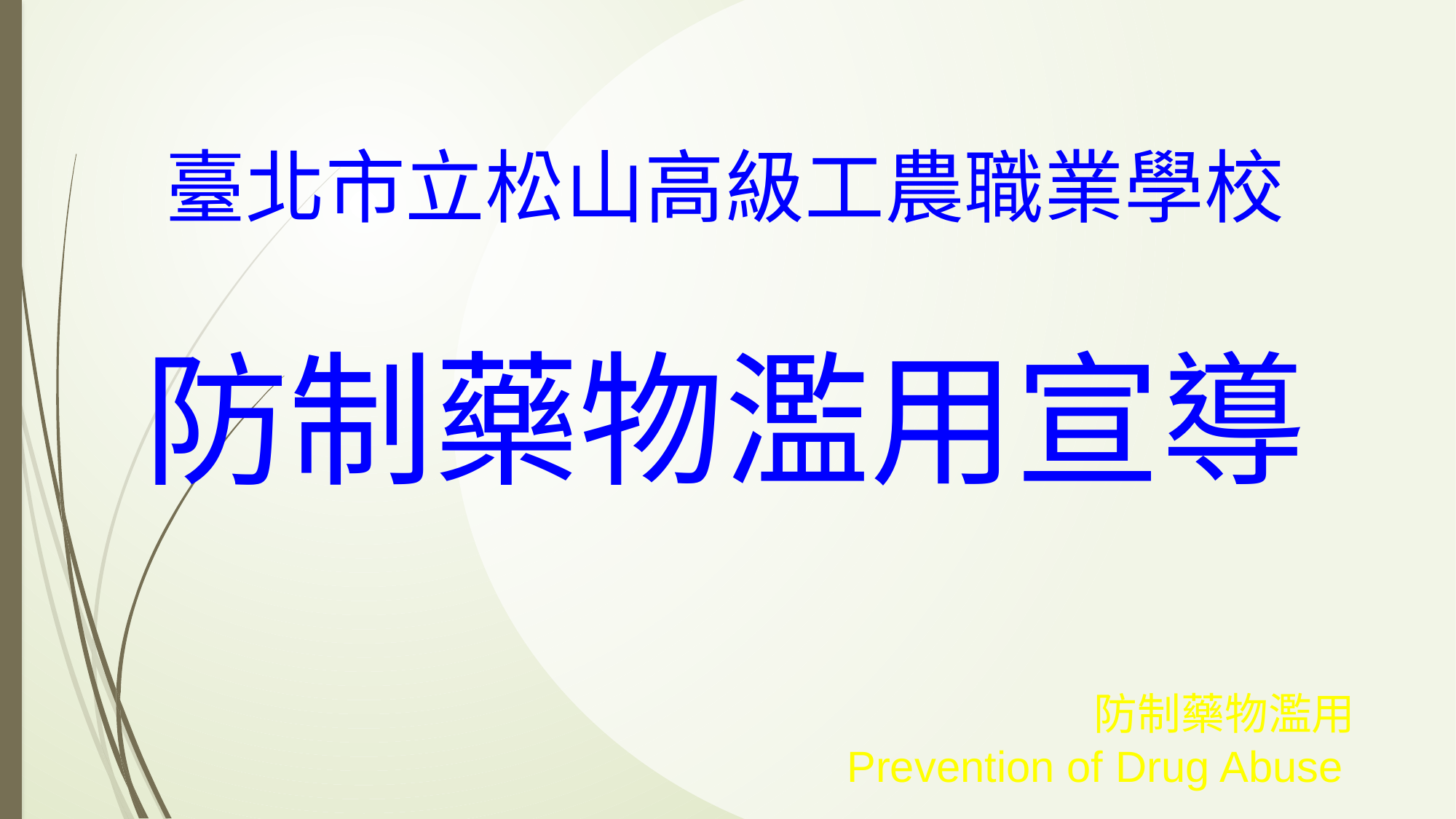

臺北市立松山高級工農職業學校

防制藥物濫用宣導
防制藥物濫用
Prevention of Drug Abuse